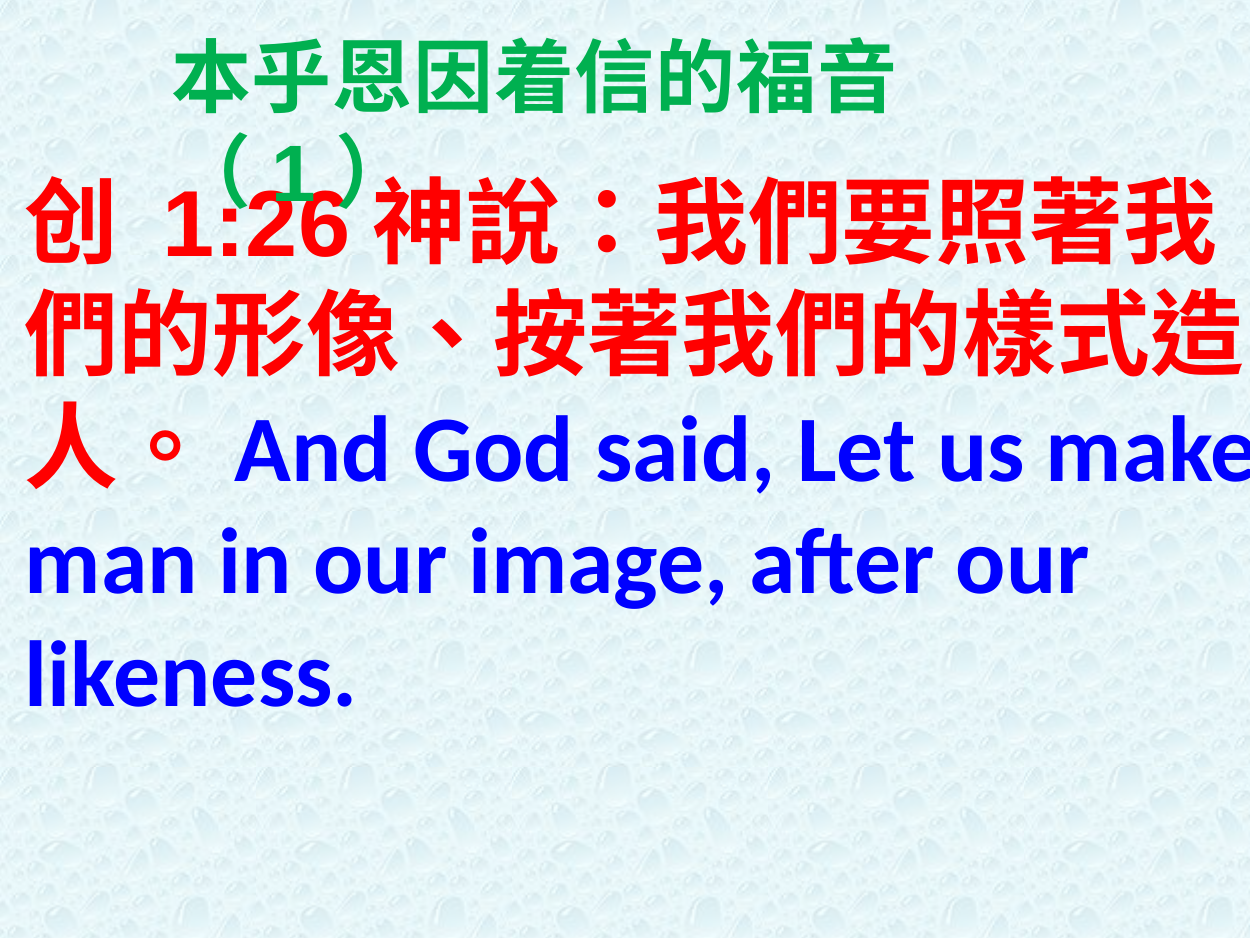

本乎恩因着信的福音（1）
创 1:26神說：我們要照著我們的形像、按著我們的樣式造人。And God said, Let us make man in our image, after our likeness.